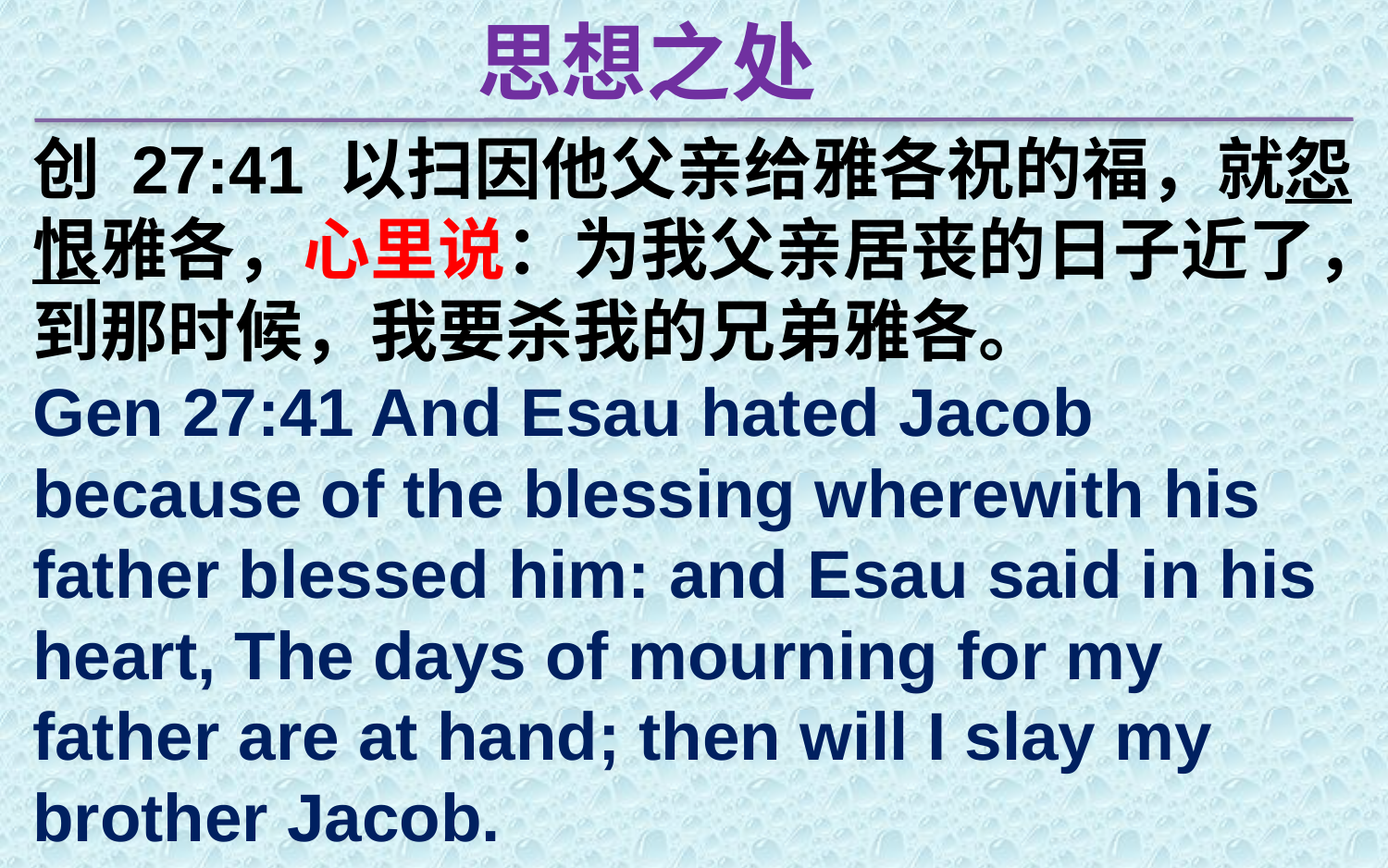

思想之处
创 27:41 以扫因他父亲给雅各祝的福，就怨恨雅各，心里说：为我父亲居丧的日子近了，到那时候，我要杀我的兄弟雅各。
Gen 27:41 And Esau hated Jacob because of the blessing wherewith his father blessed him: and Esau said in his heart, The days of mourning for my father are at hand; then will I slay my brother Jacob.